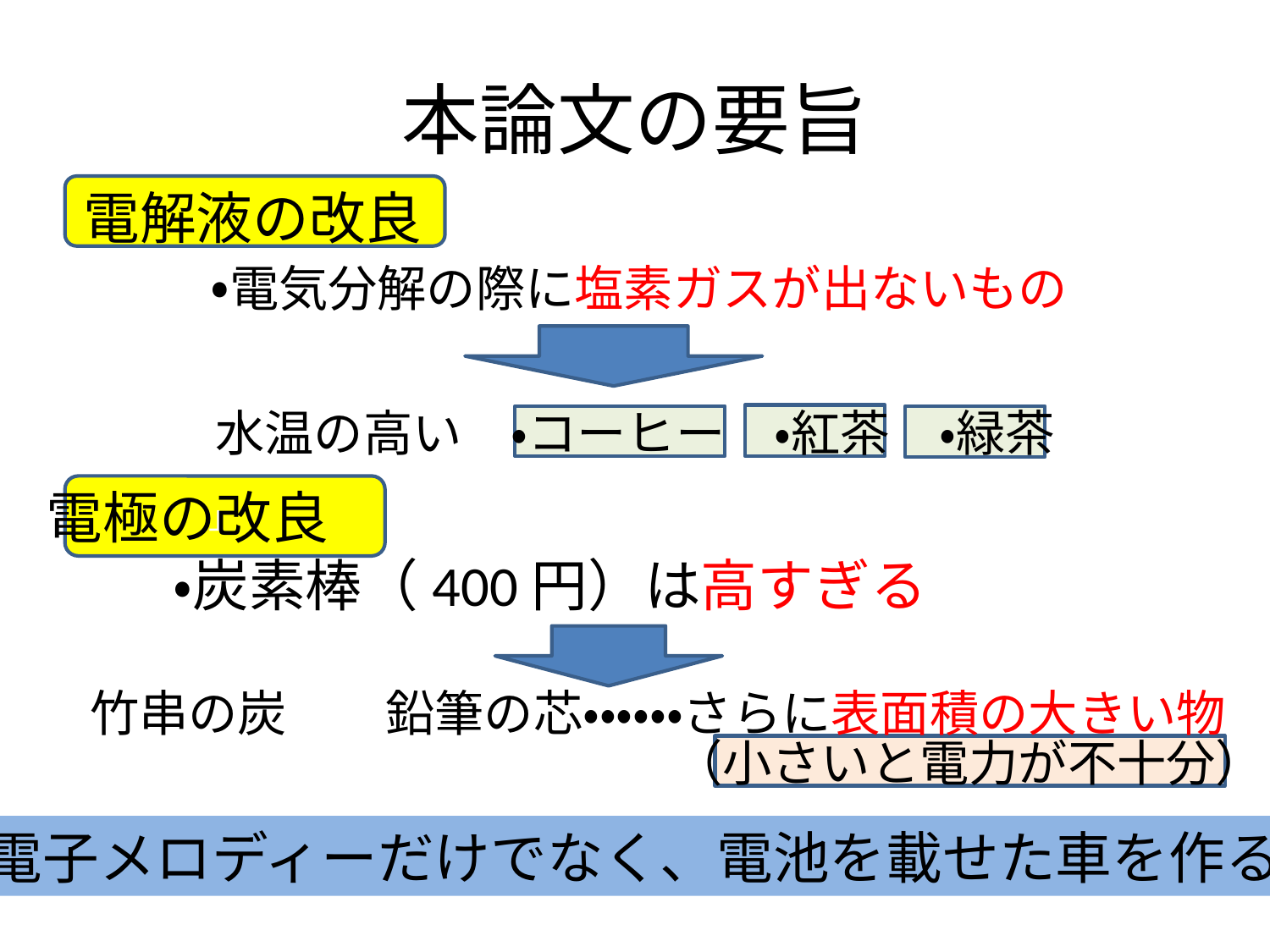

# 本論文の要旨

電解液の改良
	・電気分解の際に塩素ガスが出ないもの

水温の高い　・コーヒー　・紅茶　・緑茶

」
電極の改良
	・炭素棒（400円）は高すぎる

竹串の炭　　鉛筆の芯・・・・・・さらに表面積の大きい物
（小さいと電力が不十分）

電子メロディーだけでなく、電池を載せた車を作る